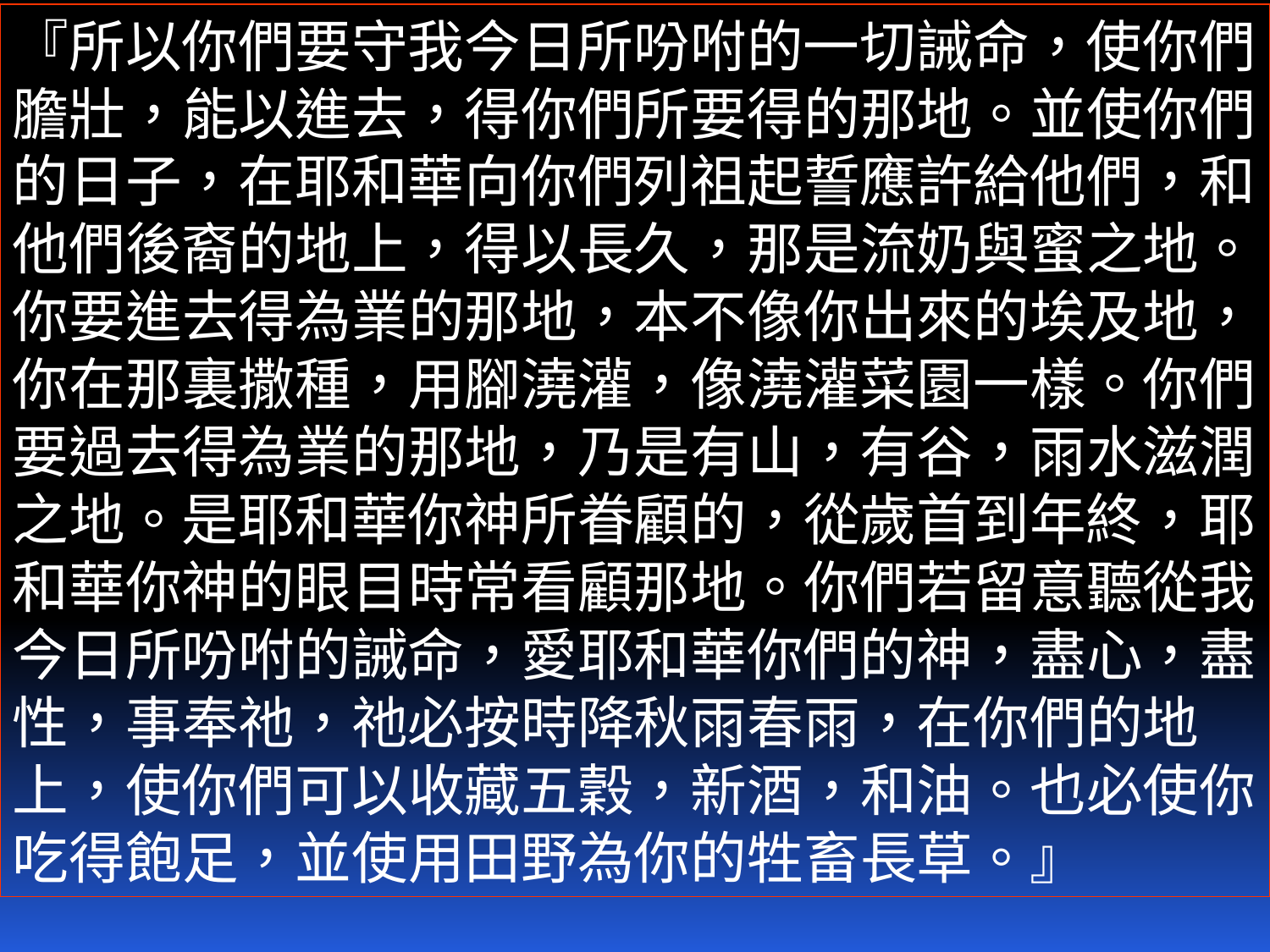

『所以你們要守我今日所吩咐的一切誡命，使你們膽壯，能以進去，得你們所要得的那地。並使你們的日子，在耶和華向你們列祖起誓應許給他們，和他們後裔的地上，得以長久，那是流奶與蜜之地。你要進去得為業的那地，本不像你出來的埃及地，你在那裏撒種，用腳澆灌，像澆灌菜園一樣。你們要過去得為業的那地，乃是有山，有谷，雨水滋潤之地。是耶和華你神所眷顧的，從歲首到年終，耶和華你神的眼目時常看顧那地。你們若留意聽從我今日所吩咐的誡命，愛耶和華你們的神，盡心，盡性，事奉祂，祂必按時降秋雨春雨，在你們的地上，使你們可以收藏五穀，新酒，和油。也必使你吃得飽足，並使用田野為你的牲畜長草。』